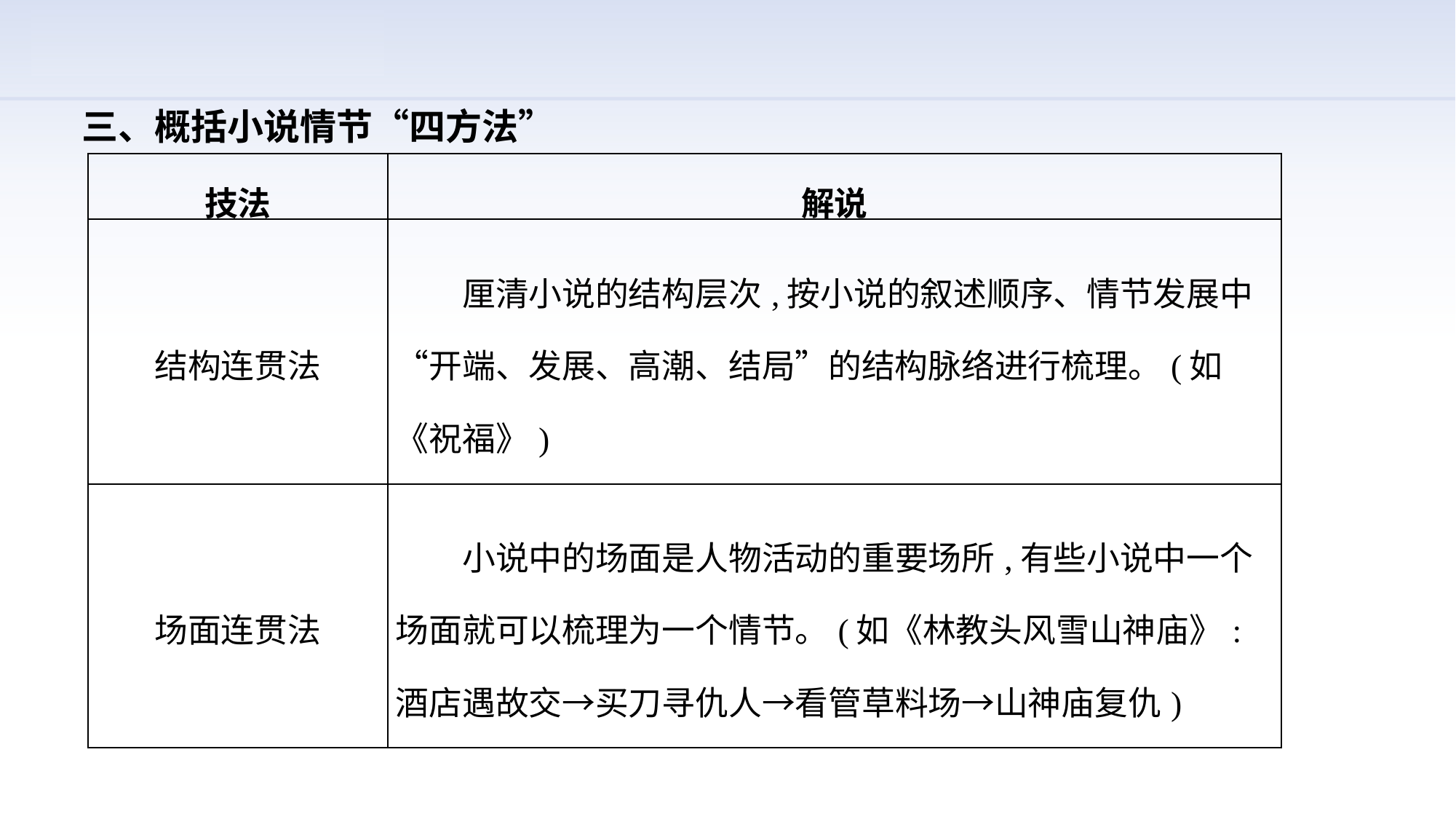

三、概括小说情节“四方法”
| 技法 | 解说 |
| --- | --- |
| 结构连贯法 | 厘清小说的结构层次,按小说的叙述顺序、情节发展中“开端、发展、高潮、结局”的结构脉络进行梳理。(如《祝福》) |
| 场面连贯法 | 小说中的场面是人物活动的重要场所,有些小说中一个场面就可以梳理为一个情节。(如《林教头风雪山神庙》:酒店遇故交→买刀寻仇人→看管草料场→山神庙复仇) |